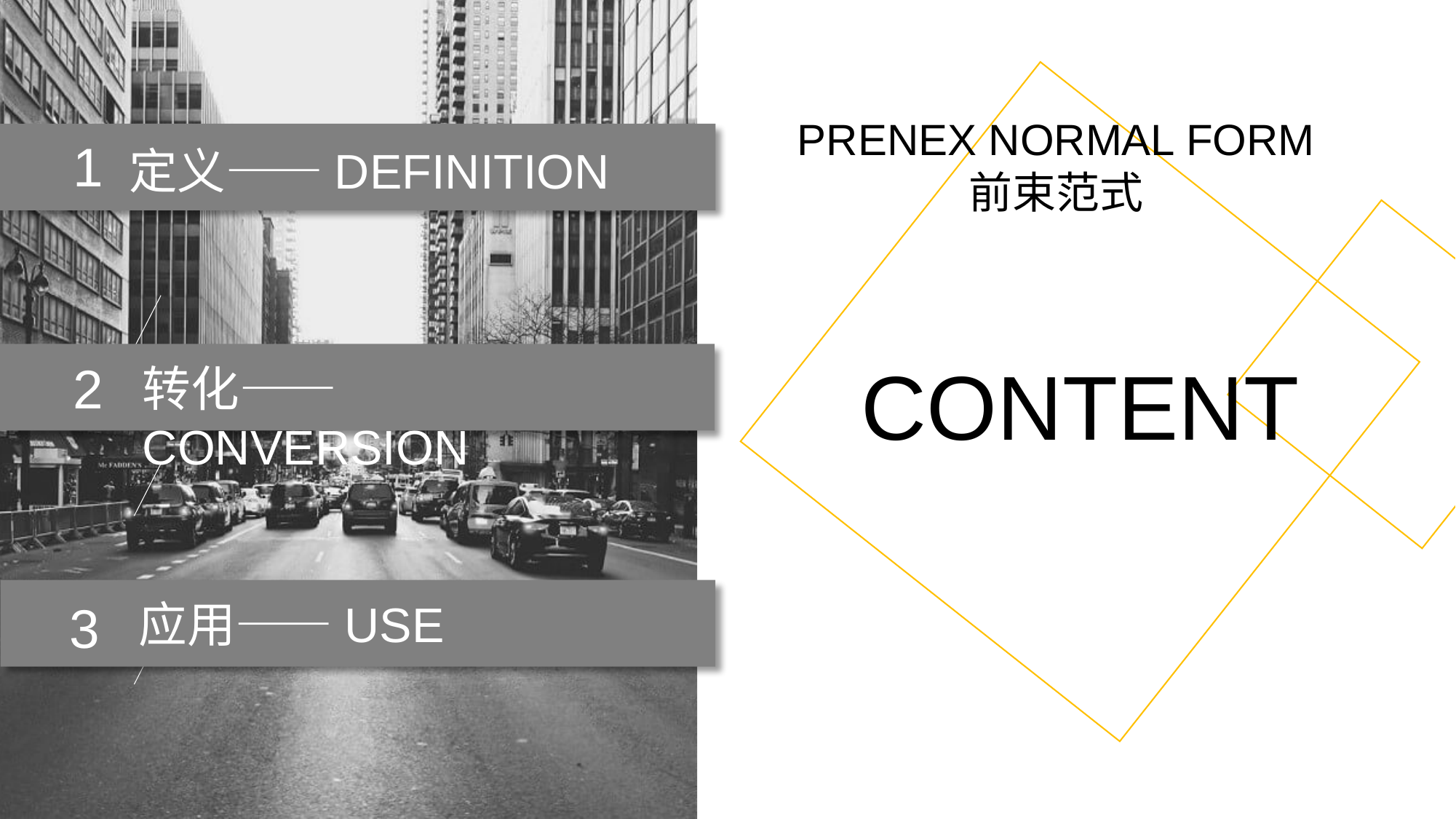

PRENEX NORMAL FORM
前束范式

1
定义——DEFINITION

CONTENT
2
转化——CONVERSION

3
应用——USE